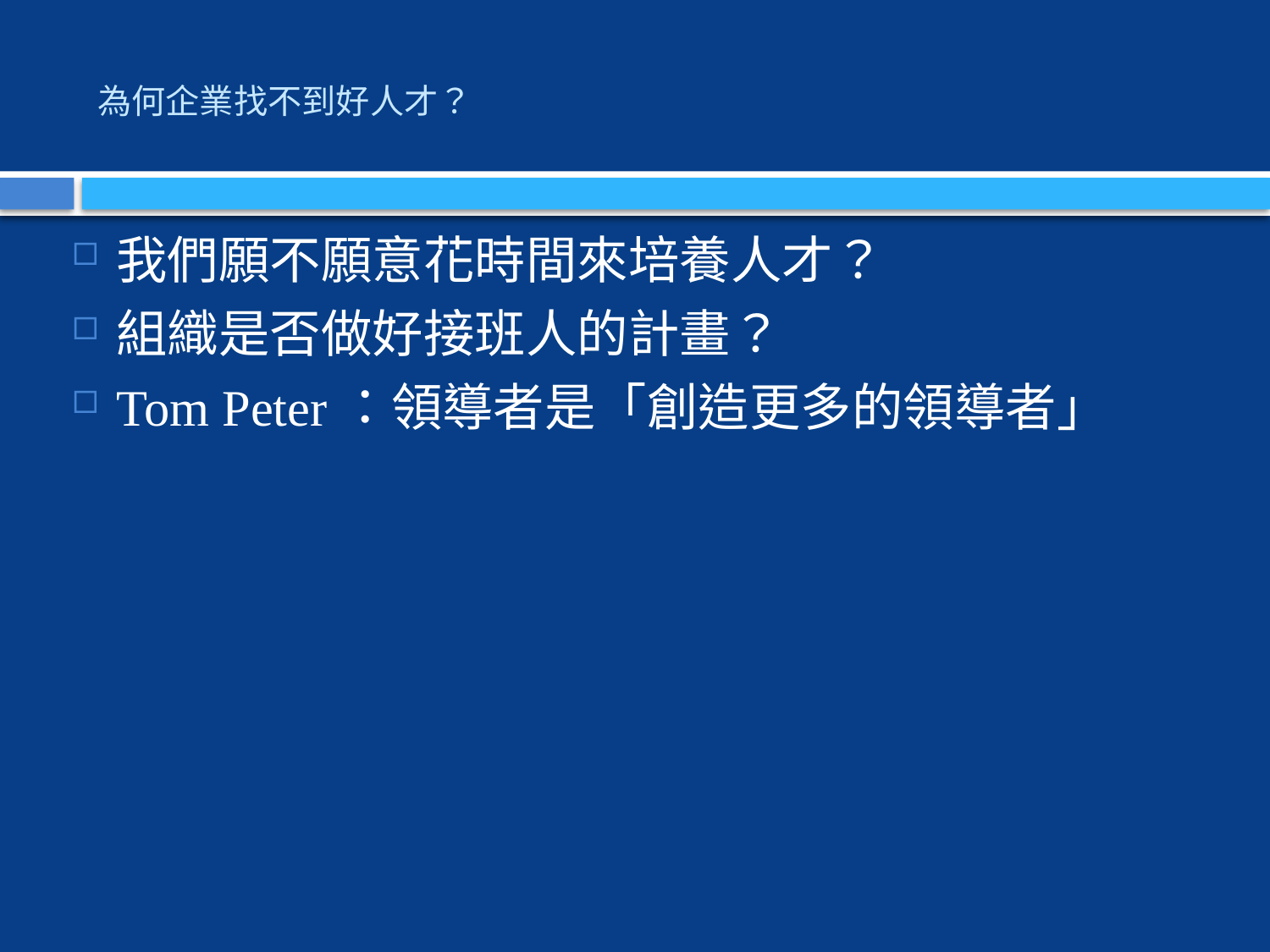

# 為何企業找不到好人才？
我們願不願意花時間來培養人才？
組織是否做好接班人的計畫？
Tom Peter：領導者是「創造更多的領導者」